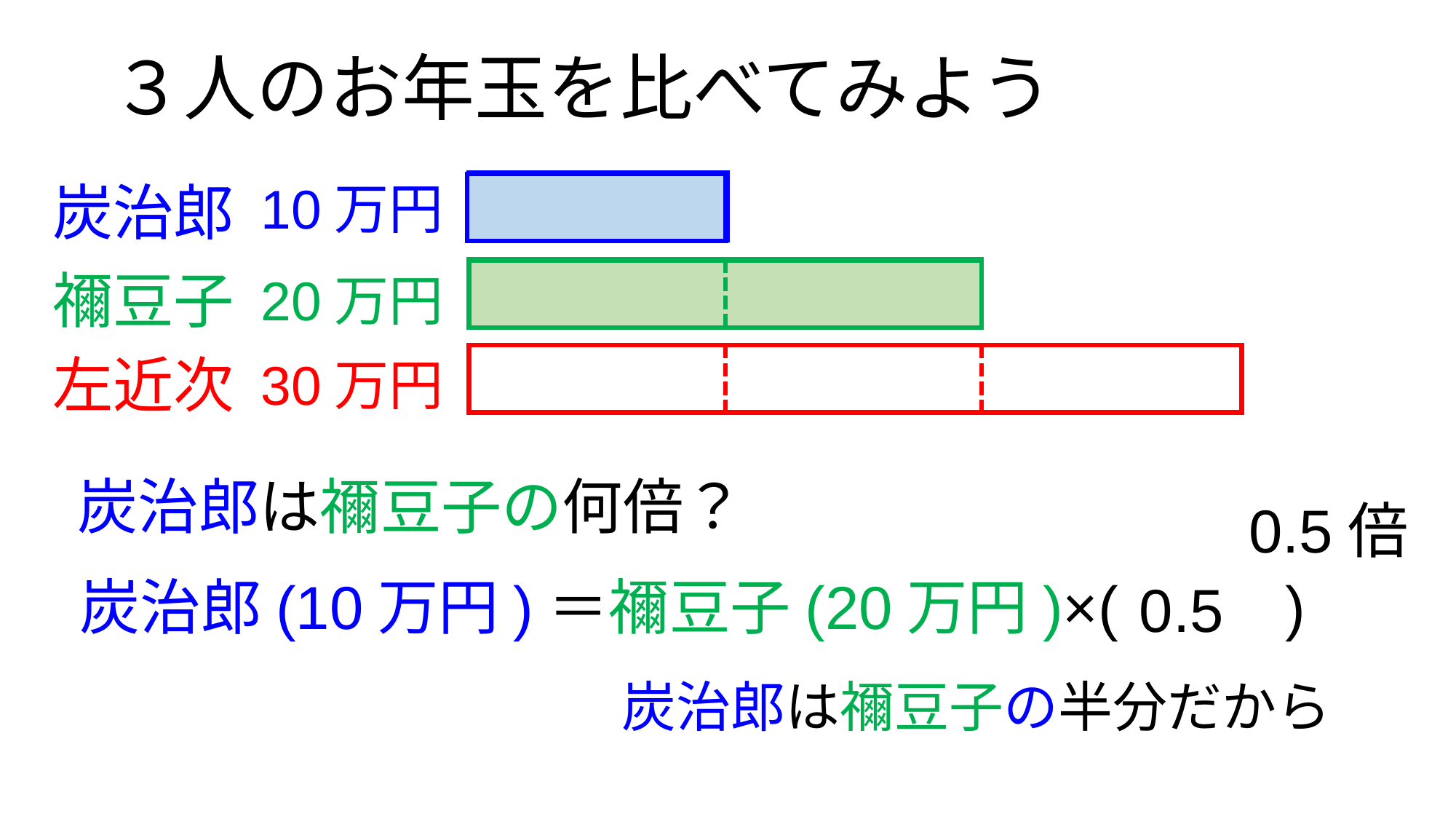

# ３人のお年玉を比べてみよう
炭治郎
10万円

禰󠄀豆子

20万円

左近次
30万円

炭治郎は禰󠄀豆子の何倍？
0.5倍
炭治郎(10万円)＝禰󠄀豆子(20万円)×( 　　)
0.5
炭治郎は禰󠄀豆子の半分だから